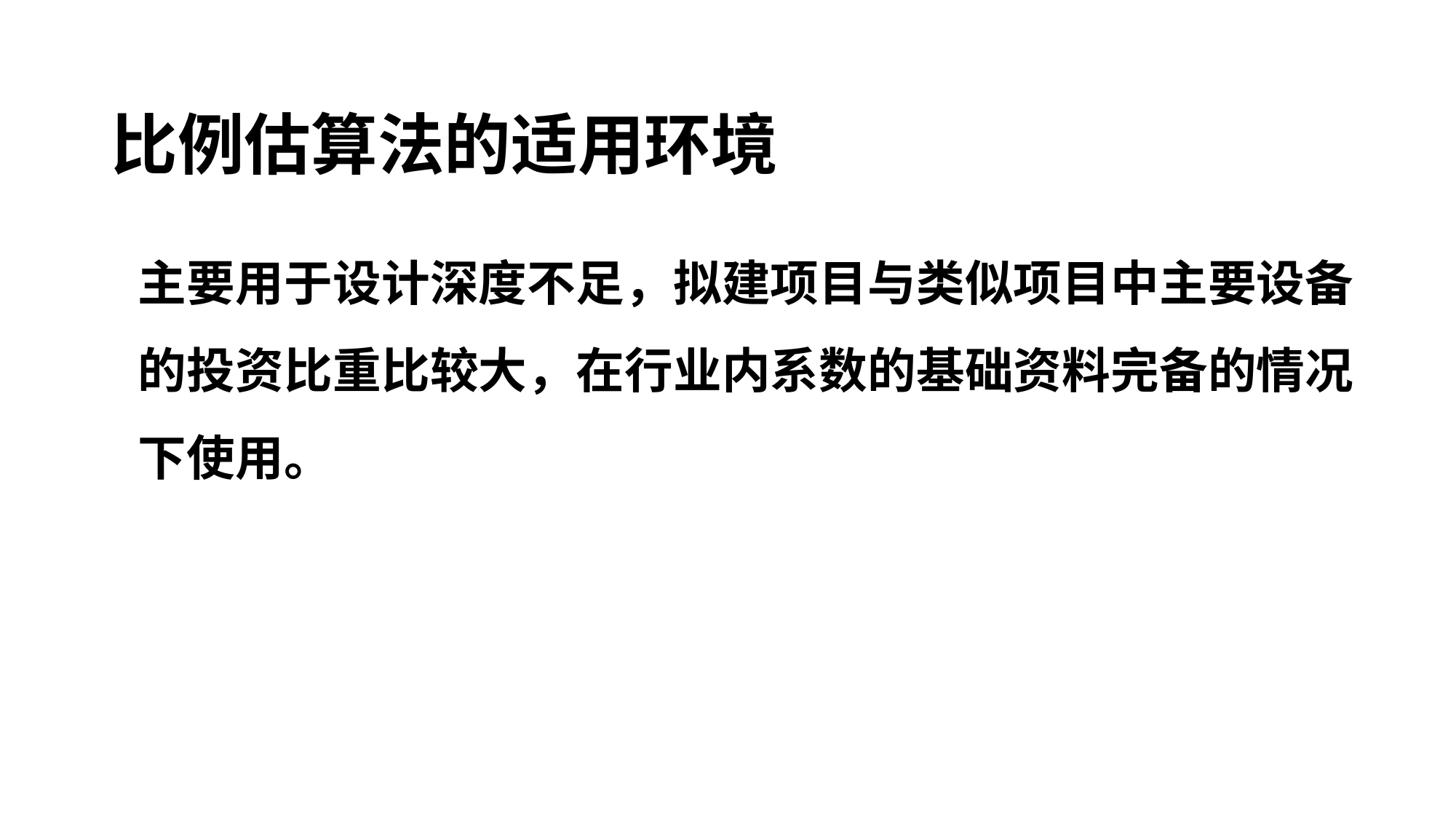

# 比例估算法的适用环境
主要用于设计深度不足，拟建项目与类似项目中主要设备的投资比重比较大，在行业内系数的基础资料完备的情况下使用。